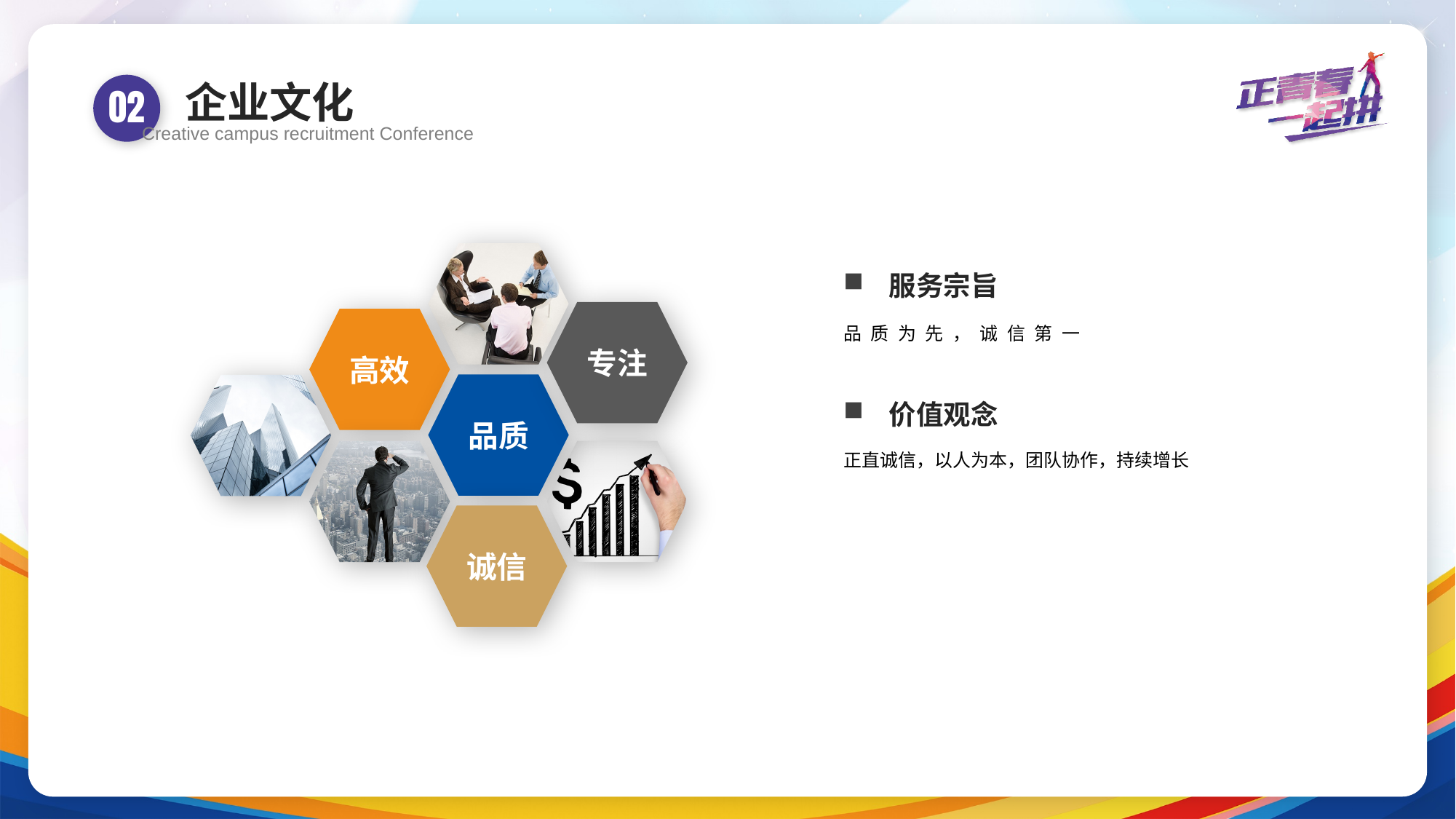

企业文化
Creative campus recruitment Conference
02

专注
高效
品质

诚信
服务宗旨
品质为先，诚信第一
价值观念
正直诚信，以人为本，团队协作，持续增长